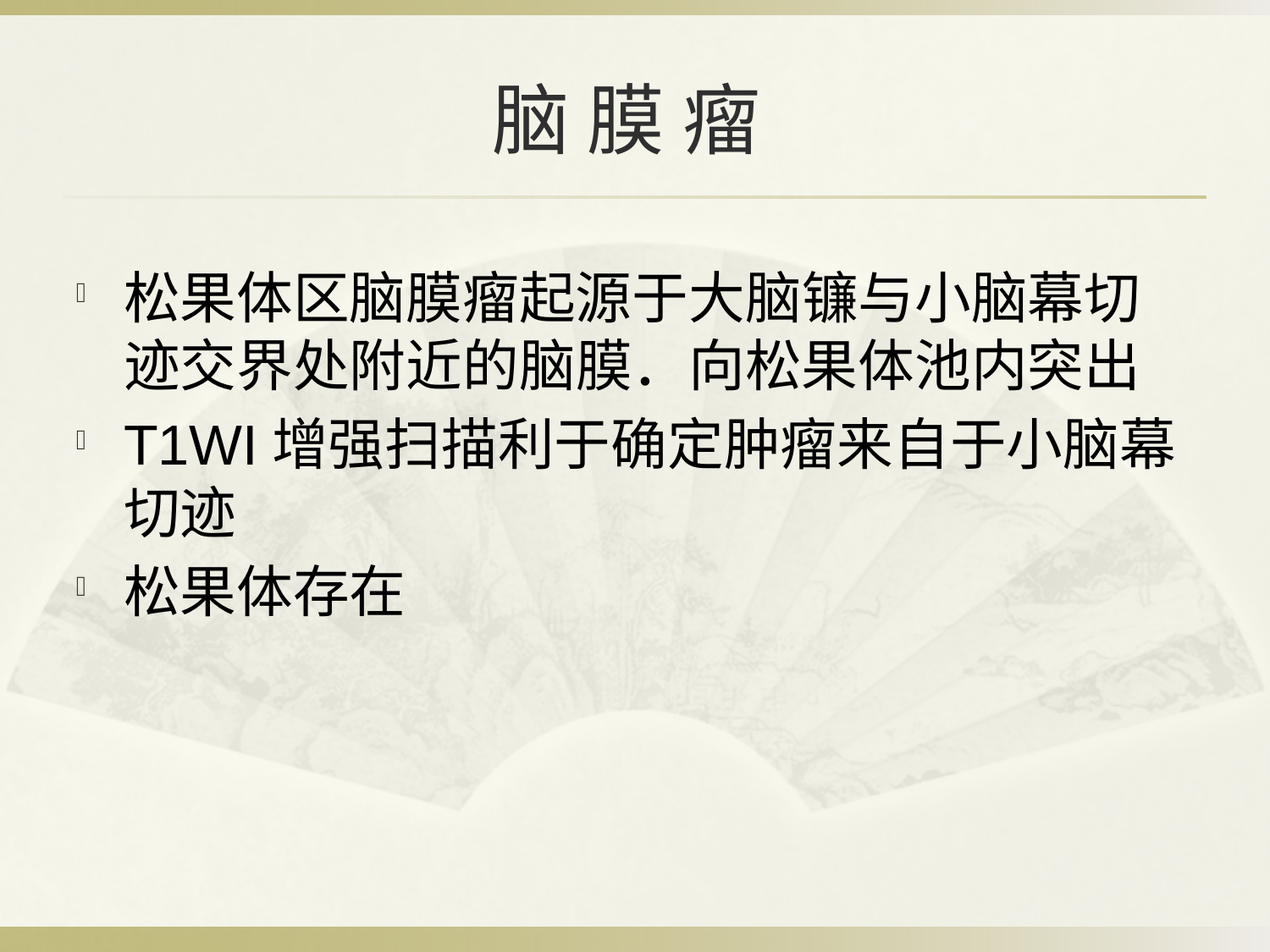

# 脑 膜 瘤
松果体区脑膜瘤起源于大脑镰与小脑幕切迹交界处附近的脑膜．向松果体池内突出
T1WI增强扫描利于确定肿瘤来自于小脑幕切迹
松果体存在